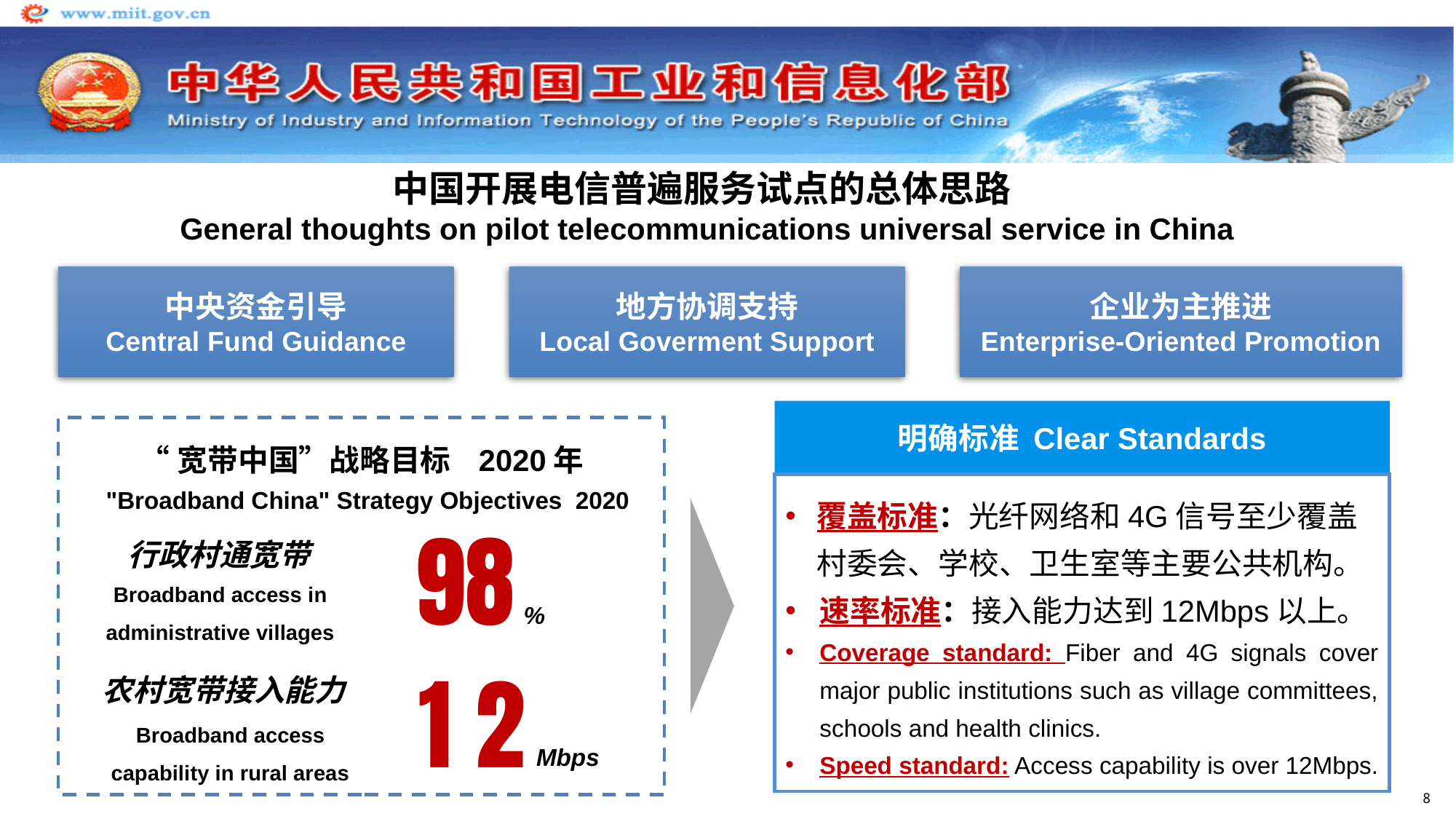

中国开展电信普遍服务试点的总体思路
General thoughts on pilot telecommunications universal service in China
中央资金引导
Central Fund Guidance
地方协调支持
Local Goverment Support
企业为主推进
Enterprise-Oriented Promotion
明确标准 Clear Standards
“宽带中国”战略目标   2020年

"Broadband China" Strategy Objectives  2020
覆盖标准：光纤网络和4G信号至少覆盖村委会、学校、卫生室等主要公共机构。
速率标准：接入能力达到12Mbps以上。
Coverage standard: Fiber and 4G signals cover major public institutions such as village committees, schools and health clinics.
Speed standard: Access capability is over 12Mbps.
98
行政村通宽带
Broadband access in administrative villages

%
1 2
农村宽带接入能力
Broadband access capability in rural areas
Mbps